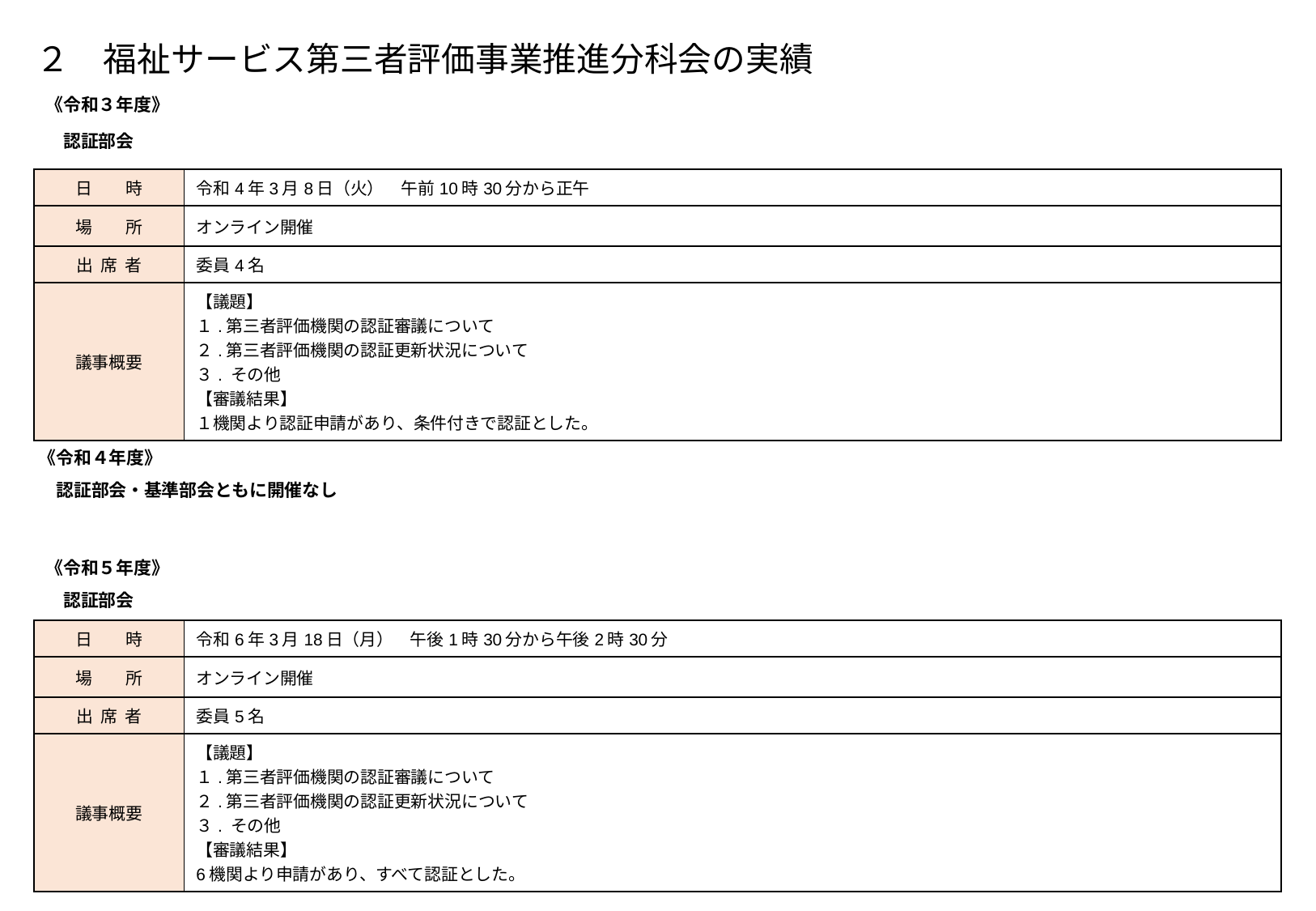

# ２　福祉サービス第三者評価事業推進分科会の実績
《令和３年度》
　認証部会
| 日　　時 | 令和4年3月8日（火）　午前10時30分から正午 |
| --- | --- |
| 場　　所 | オンライン開催 |
| 出 席 者 | 委員4名 |
| 議事概要 | 【議題】 １.第三者評価機関の認証審議について ２.第三者評価機関の認証更新状況について ３. その他 【審議結果】 １機関より認証申請があり、条件付きで認証とした。 |
《令和４年度》
　認証部会・基準部会ともに開催なし
《令和５年度》
　認証部会
| 日　　時 | 令和6年3月18日（月）　午後1時30分から午後2時30分 |
| --- | --- |
| 場　　所 | オンライン開催 |
| 出 席 者 | 委員5名 |
| 議事概要 | 【議題】 １.第三者評価機関の認証審議について ２.第三者評価機関の認証更新状況について ３. その他 【審議結果】 6機関より申請があり、すべて認証とした。 |